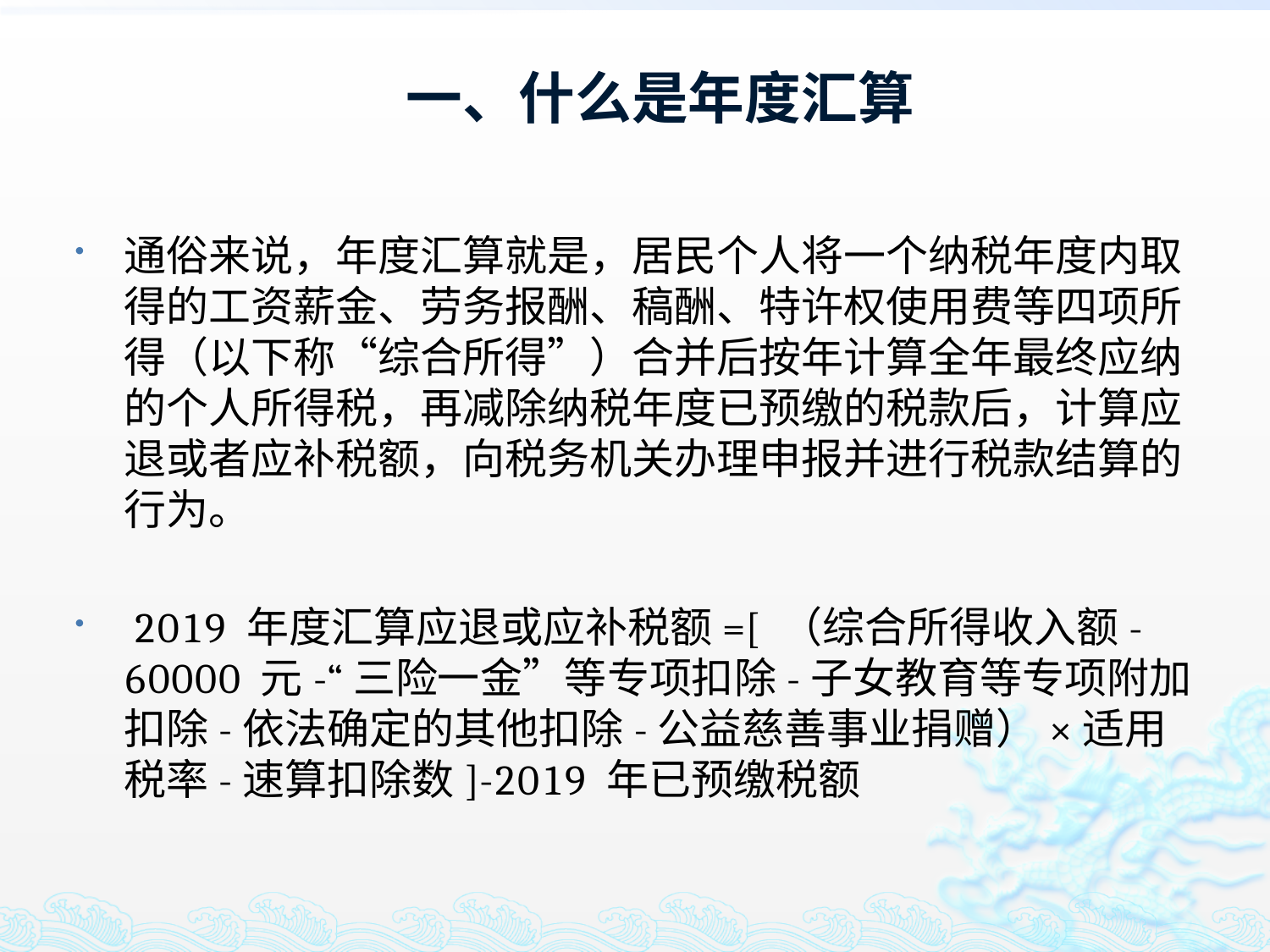

# 一、什么是年度汇算
通俗来说，年度汇算就是，居民个人将一个纳税年度内取得的工资薪金、劳务报酬、稿酬、特许权使用费等四项所得（以下称“综合所得”）合并后按年计算全年最终应纳的个人所得税，再减除纳税年度已预缴的税款后，计算应退或者应补税额，向税务机关办理申报并进行税款结算的行为。

 2019 年度汇算应退或应补税额=[ （综合所得收入额-60000 元-“三险一金”等专项扣除-子女教育等专项附加扣除-依法确定的其他扣除-公益慈善事业捐赠）×适用税率-速算扣除数]-2019 年已预缴税额